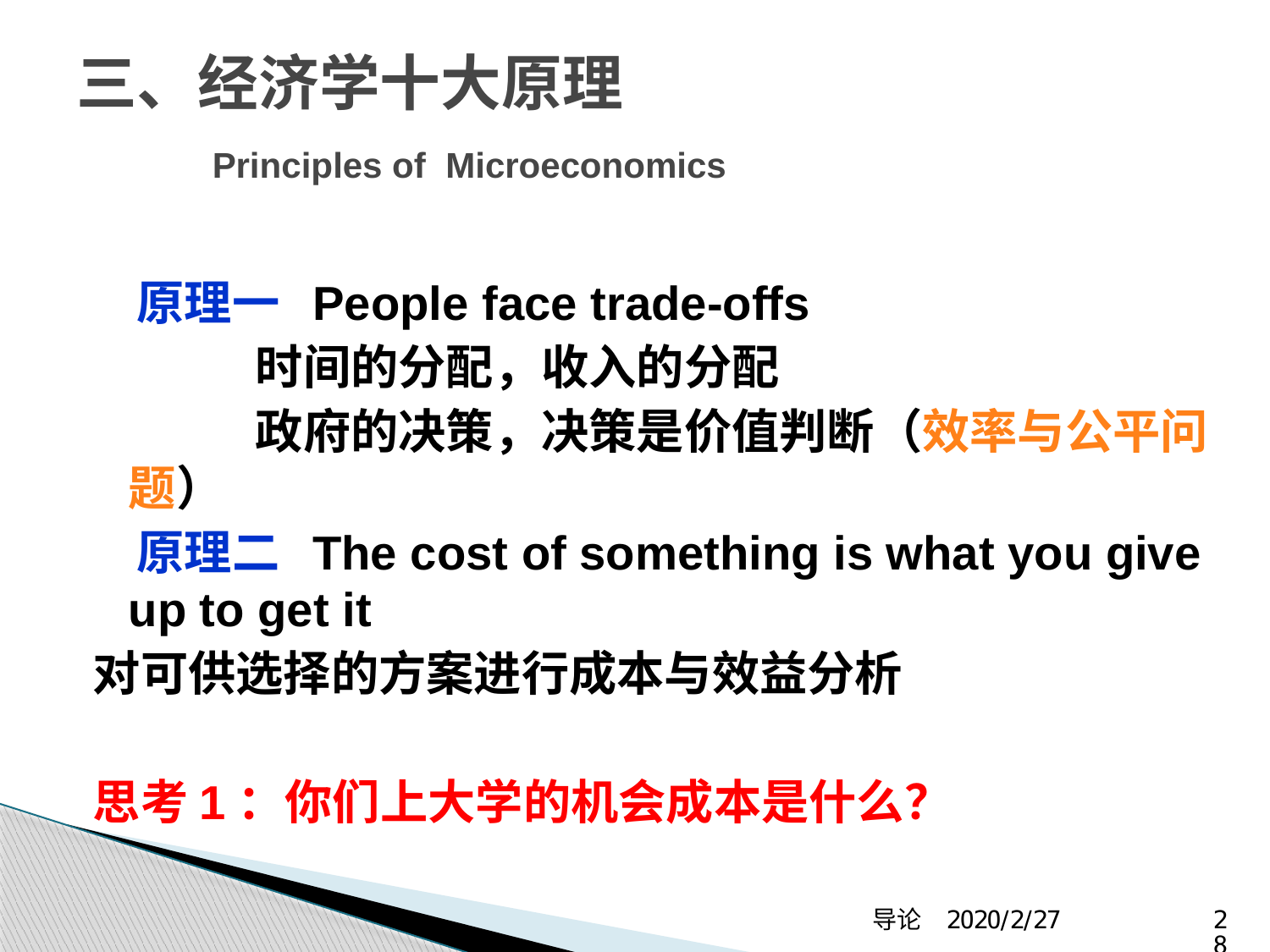

# 三、经济学十大原理 Principles of  Microeconomics
   原理一  People face trade-offs
		时间的分配，收入的分配
		政府的决策，决策是价值判断（效率与公平问题）
   原理二  The cost of something is what you give up to get it
对可供选择的方案进行成本与效益分析

思考1：你们上大学的机会成本是什么？
导论
2020/2/27
28